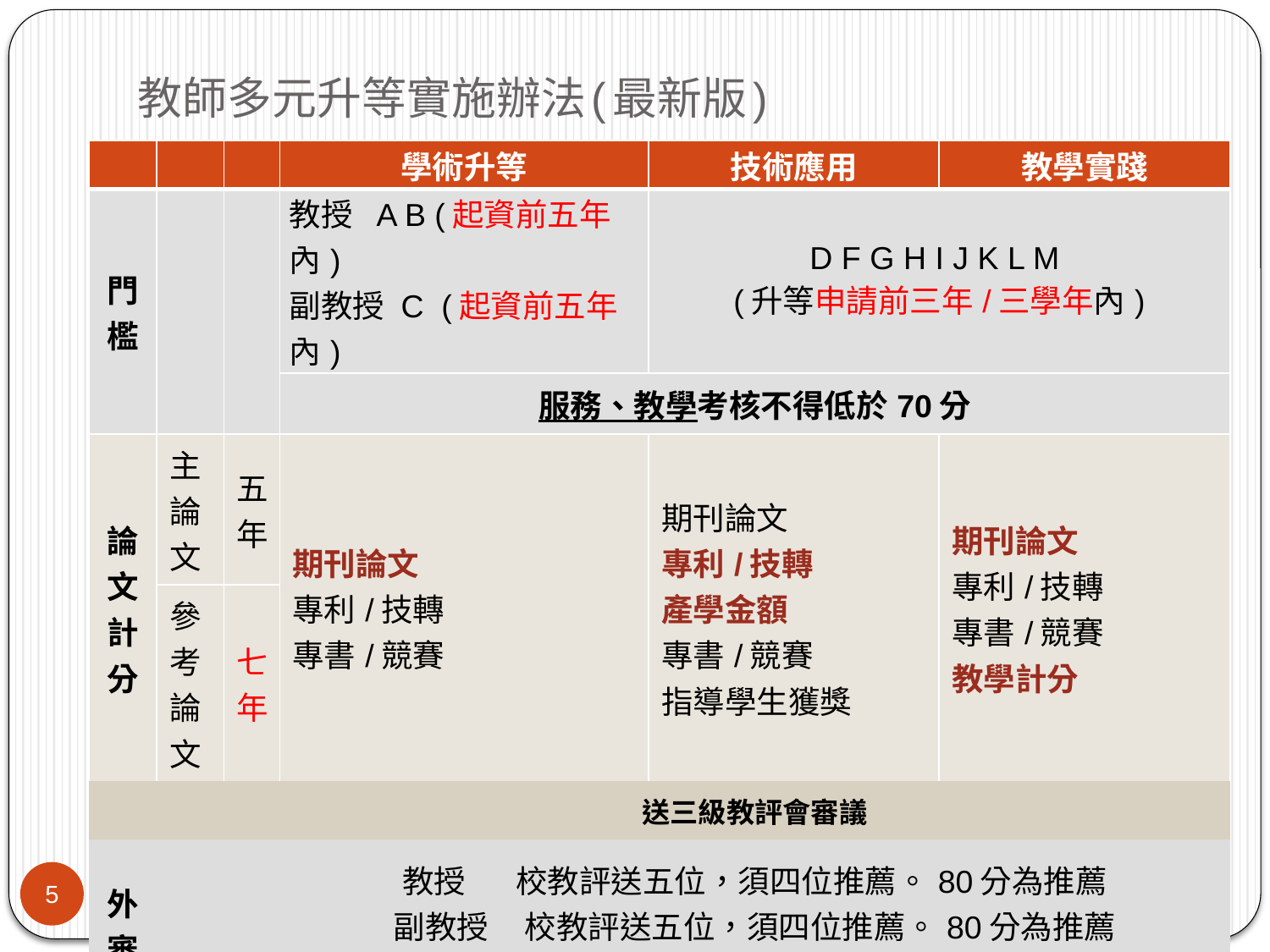

# 教師多元升等實施辦法(最新版)
|  |  |  | 學術升等 | 技術應用 | 教學實踐 |
| --- | --- | --- | --- | --- | --- |
| 門檻 |  |  | 教授 A B (起資前五年內) 副教授 C (起資前五年內) | D F G H I J K L M (升等申請前三年/三學年內) |  |
|  |  |  | 服務、教學考核不得低於70分 |  |  |
| 論文計分 | 主論文 | 五年 | 期刊論文 專利/技轉 專書/競賽 | 期刊論文 專利/技轉 產學金額 專書/競賽 指導學生獲獎 | 期刊論文 專利/技轉 專書/競賽 教學計分 |
|  | 參考論文 | 七年 |  |  |  |
|  |  |  | 送三級教評會審議 |  |  |
| 外審 |  |  | 教授 校教評送五位，須四位推薦。80分為推薦 副教授 校教評送五位，須四位推薦。80分為推薦 助理教授 校教評送五位，須四位推薦。75分為推薦 |  |  |
5